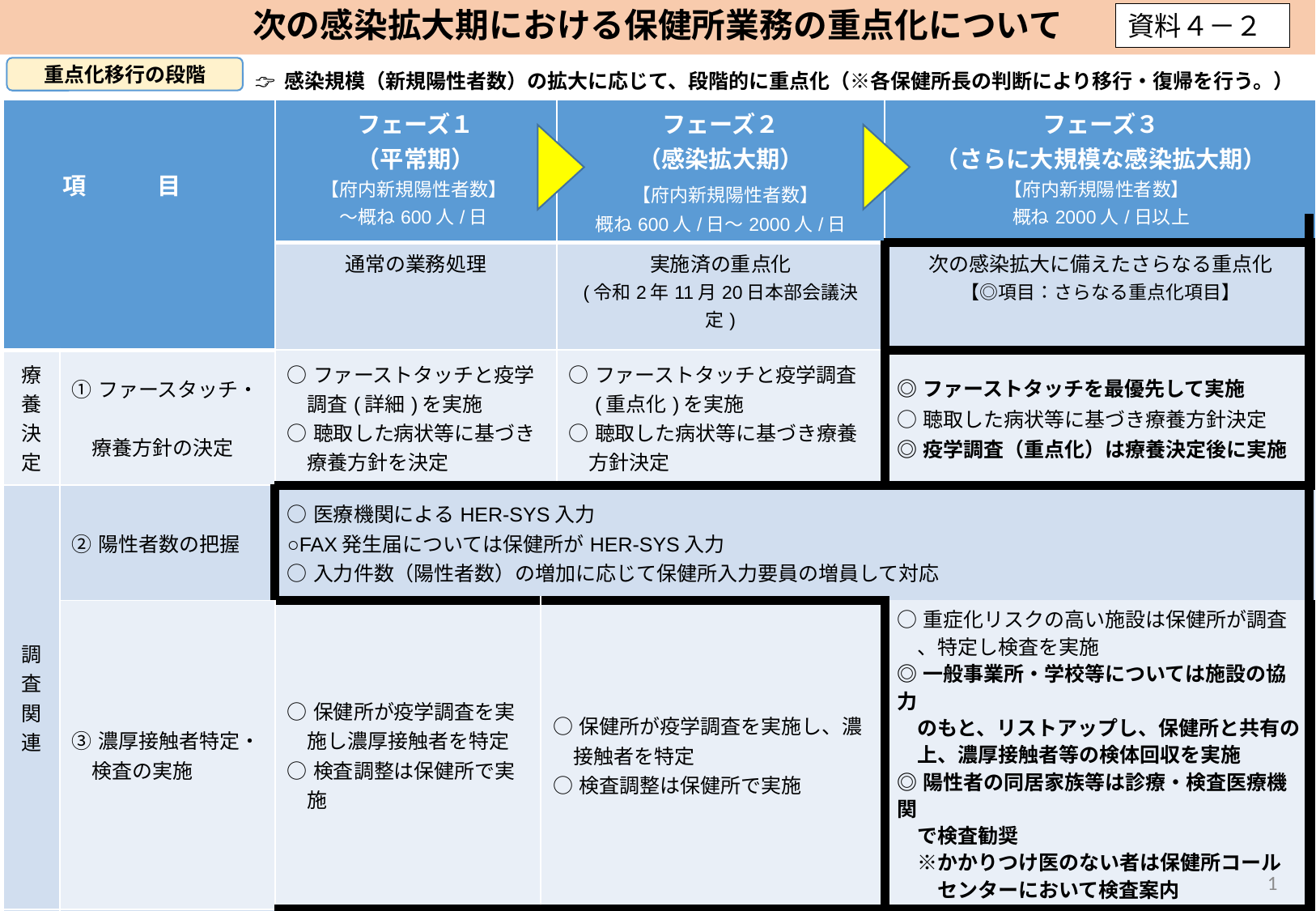

# 次の感染拡大期における保健所業務の重点化について
資料４－２
重点化移行の段階
👉 感染規模（新規陽性者数）の拡大に応じて、段階的に重点化（※各保健所長の判断により移行・復帰を行う。）

| 項　　　目 |  | フェーズ１ （平常期） 【府内新規陽性者数】 ～概ね600人/日 |  | フェーズ２ （感染拡大期） 【府内新規陽性者数】 概ね600人/日～2000人/日 | フェーズ３ （さらに大規模な感染拡大期） 【府内新規陽性者数】 概ね2000人/日以上 |
| --- | --- | --- | --- | --- | --- |
|  |  | 通常の業務処理 |  | 実施済の重点化 (令和2年11月20日本部会議決定) | 次の感染拡大に備えたさらなる重点化 【◎項目：さらなる重点化項目】 |
| 療養決定 | ①ファースタッチ・　 　療養方針の決定 | ○ファーストタッチと疫学 　調査(詳細)を実施 ○聴取した病状等に基づき 　療養方針を決定 |  | ○ファーストタッチと疫学調査 　(重点化)を実施 ○聴取した病状等に基づき療養 　方針決定 | ◎ファーストタッチを最優先して実施 ○聴取した病状等に基づき療養方針決定 ◎疫学調査（重点化）は療養決定後に実施 |
| 調査関連 | ②陽性者数の把握 | ○医療機関によるHER-SYS入力 ○FAX発生届については保健所がHER-SYS入力 ○入力件数（陽性者数）の増加に応じて保健所入力要員の増員して対応 |  |  |  |
|  | ③濃厚接触者特定・ 　検査の実施 | ○保健所が疫学調査を実 　施し濃厚接触者を特定 ○検査調整は保健所で実 　施 | ○保健所が疫学調査を実施し、濃 　接触者を特定 ○検査調整は保健所で実施 |  | ○重症化リスクの高い施設は保健所が調査 　、特定し検査を実施 ◎一般事業所・学校等については施設の協力 　のもと、リストアップし、保健所と共有の 　上、濃厚接触者等の検体回収を実施 ◎陽性者の同居家族等は診療・検査医療機関 　で検査勧奨 　※かかりつけ医のない者は保健所コール 　　センターにおいて検査案内 |
| 健康観察 | ④自宅療養者の 　健康観察 | ○健康観察アプリ（MY 　HER-SYS）を活用し 　ながら、保健所からの 　能動的連絡により実施 | ○重症化リスクの高い者には保健所から能動的な健康観察を実施 ○重症化リスクの高い者以外は健康観察アプリ（MY HER-SYS）の活用や配食 　サービスによる安否確認を行った上で受動化 ○病状が確認できない者については保健所から能動的な健康観察を実施 |  |  |

|  |
| --- |
1
|  |
| --- |